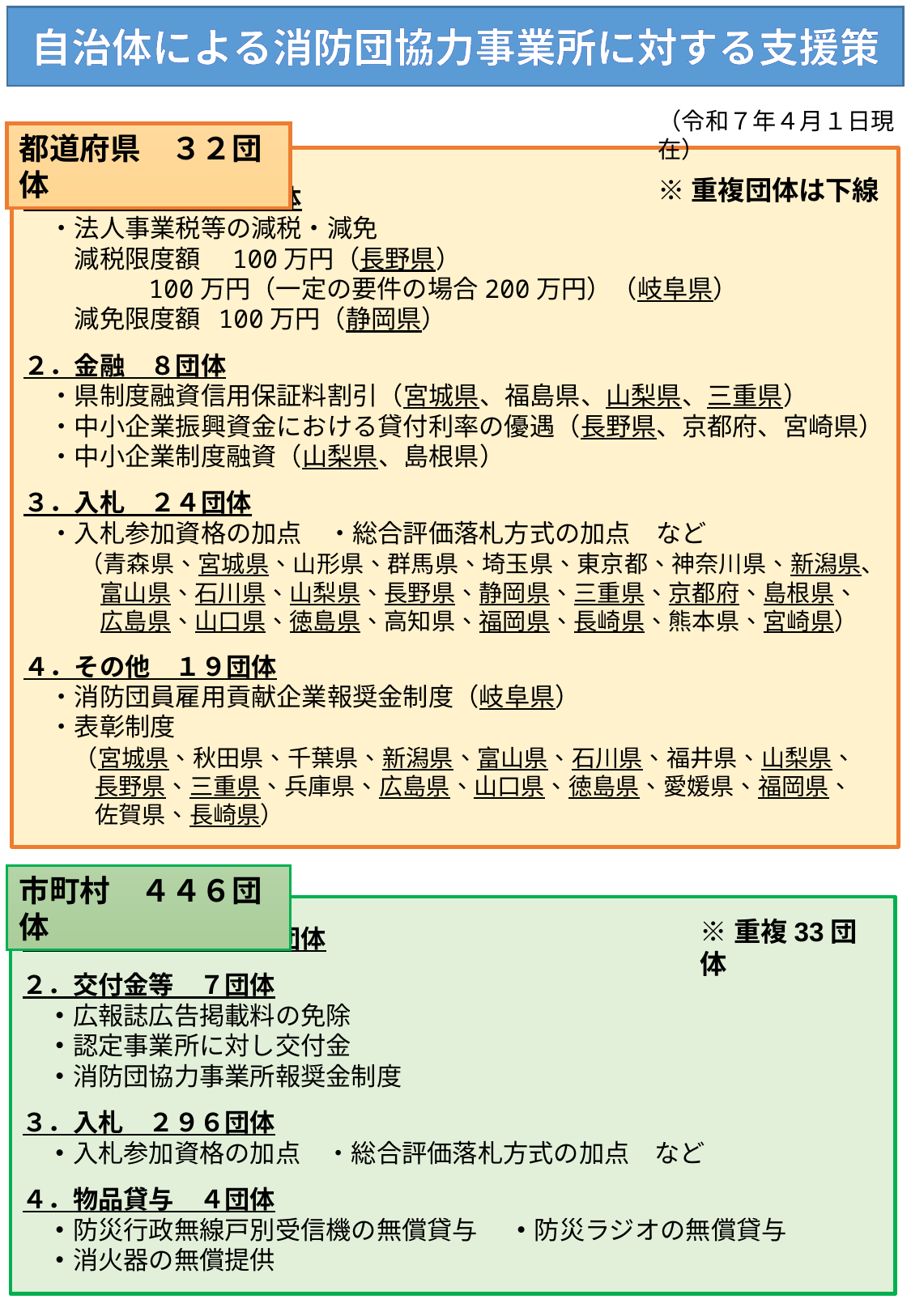

自治体による消防団協力事業所に対する支援策
（令和７年４月１日現在）
都道府県　３２団体

１．減税・減免　３団体
　・法人事業税等の減税・減免
　　減税限度額　100万円（長野県）
　　            100万円（一定の要件の場合200万円）（岐阜県）
　　減免限度額  100万円（静岡県）

２．金融　８団体
　・県制度融資信用保証料割引（宮城県、福島県、山梨県、三重県）
　・中小企業振興資金における貸付利率の優遇（長野県、京都府、宮崎県）
　・中小企業制度融資（山梨県、島根県）

３．入札　２４団体
　・入札参加資格の加点　・総合評価落札方式の加点　など
　　 （青森県、宮城県、山形県、群馬県、埼玉県、東京都、神奈川県、新潟県、
　　　 富山県、石川県、山梨県、長野県、静岡県、三重県、京都府、島根県、
　　　 広島県、山口県、徳島県、高知県、福岡県、長崎県、熊本県、宮崎県）

４．その他　１９団体
　・消防団員雇用貢献企業報奨金制度（岐阜県）
　・表彰制度
　　（宮城県、秋田県、千葉県、新潟県、富山県、石川県、福井県、山梨県、
　　　長野県、三重県、兵庫県、広島県、山口県、徳島県、愛媛県、福岡県、
　　　佐賀県、長崎県）
※重複団体は下線
市町村　４４６団体

１．表彰制度　１７３団体

２．交付金等　７団体
　・広報誌広告掲載料の免除
　・認定事業所に対し交付金
　・消防団協力事業所報奨金制度

３．入札　２９６団体
　・入札参加資格の加点　・総合評価落札方式の加点　など

４．物品貸与　４団体
　・防災行政無線戸別受信機の無償貸与　 ・防災ラジオの無償貸与
　・消火器の無償提供

※重複33団体